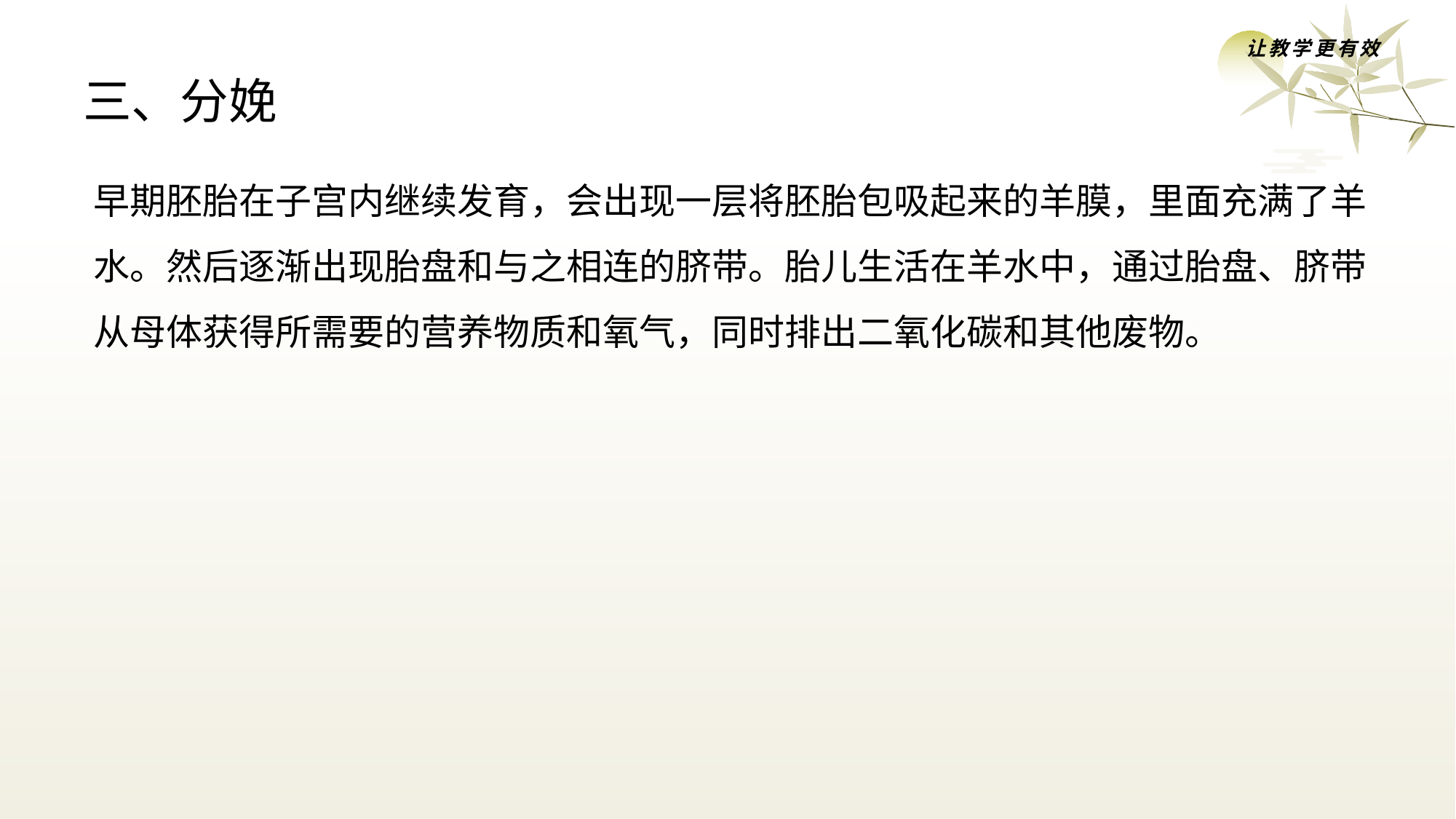

让教学更有效
# 三、分娩
早期胚胎在子宫内继续发育，会出现一层将胚胎包吸起来的羊膜，里面充满了羊水。然后逐渐出现胎盘和与之相连的脐带。胎儿生活在羊水中，通过胎盘、脐带从母体获得所需要的营养物质和氧气，同时排出二氧化碳和其他废物。